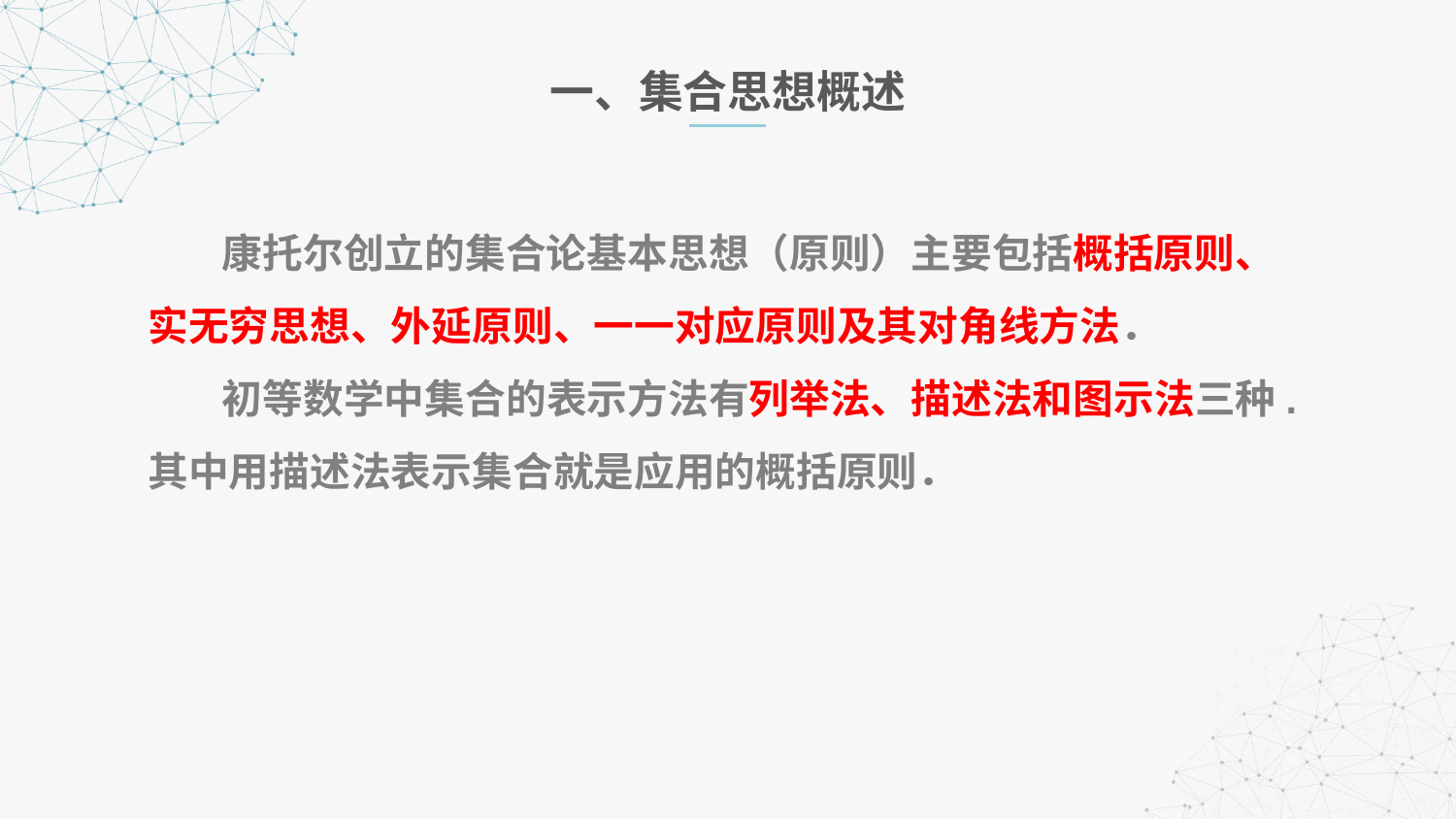

一、集合思想概述
       康托尔创立的集合论基本思想（原则）主要包括概括原则、实无穷思想、外延原则、一一对应原则及其对角线方法．
       初等数学中集合的表示方法有列举法、描述法和图示法三种.其中用描述法表示集合就是应用的概括原则．